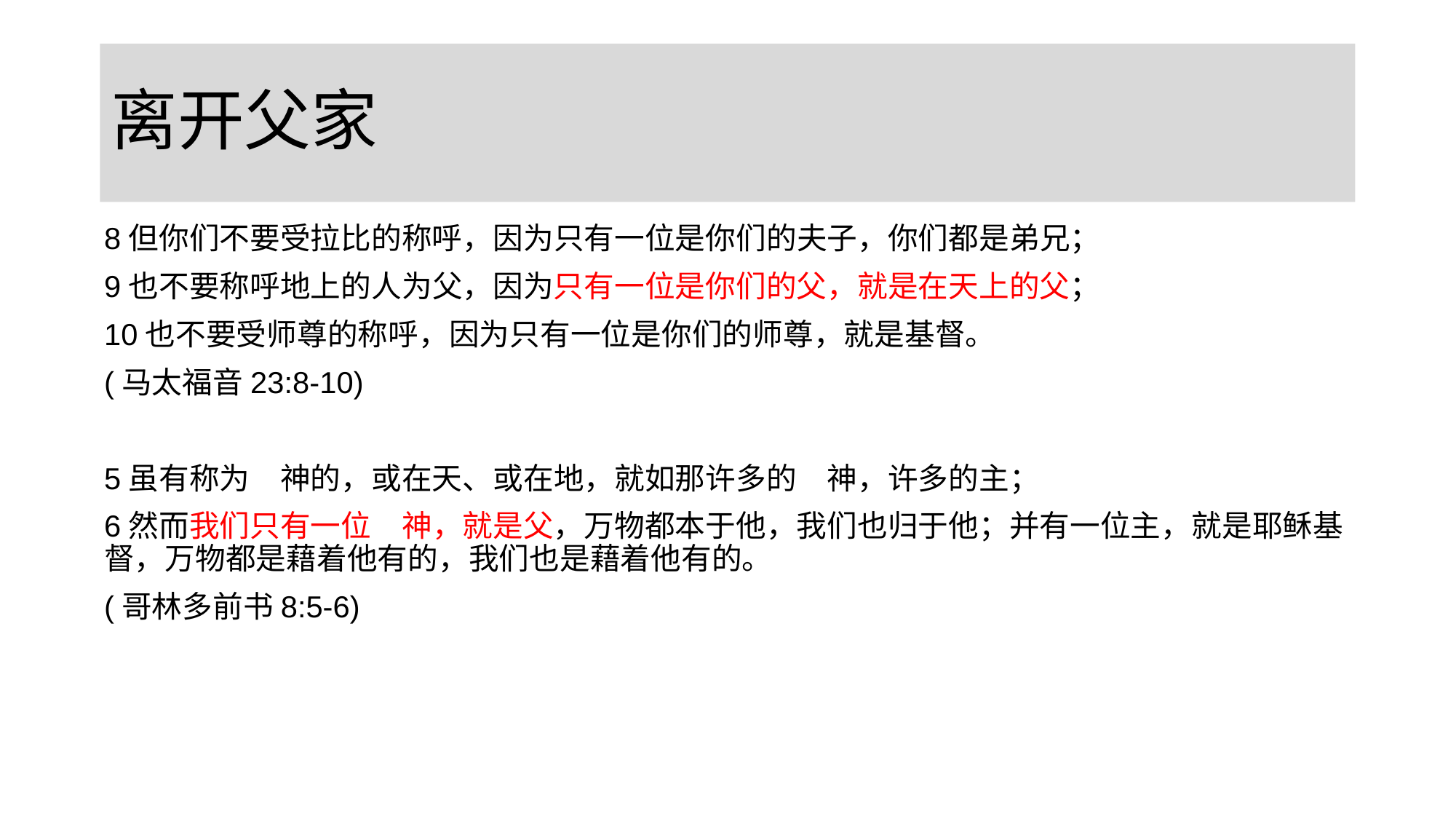

# 离开父家
8但你们不要受拉比的称呼，因为只有一位是你们的夫子，你们都是弟兄；
9也不要称呼地上的人为父，因为只有一位是你们的父，就是在天上的父；
10也不要受师尊的称呼，因为只有一位是你们的师尊，就是基督。
(马太福音23:8-10)

5虽有称为　神的，或在天、或在地，就如那许多的　神，许多的主；
6然而我们只有一位　神，就是父，万物都本于他，我们也归于他；并有一位主，就是耶稣基督，万物都是藉着他有的，我们也是藉着他有的。
(哥林多前书8:5-6)